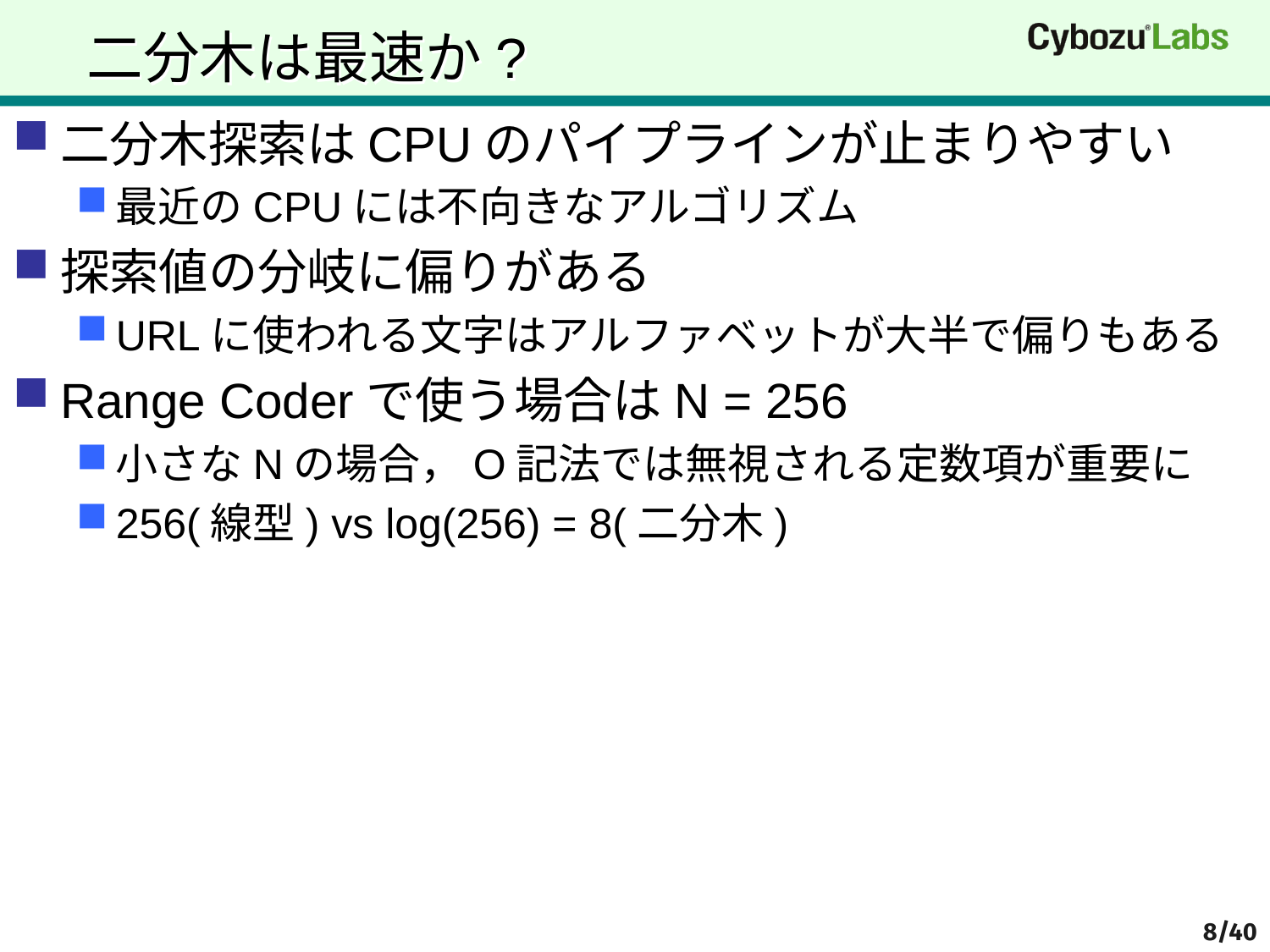

# 二分木は最速か?
二分木探索はCPUのパイプラインが止まりやすい
最近のCPUには不向きなアルゴリズム
探索値の分岐に偏りがある
URLに使われる文字はアルファベットが大半で偏りもある
Range Coderで使う場合はN = 256
小さなNの場合，O記法では無視される定数項が重要に
256(線型) vs log(256) = 8(二分木)

8/40